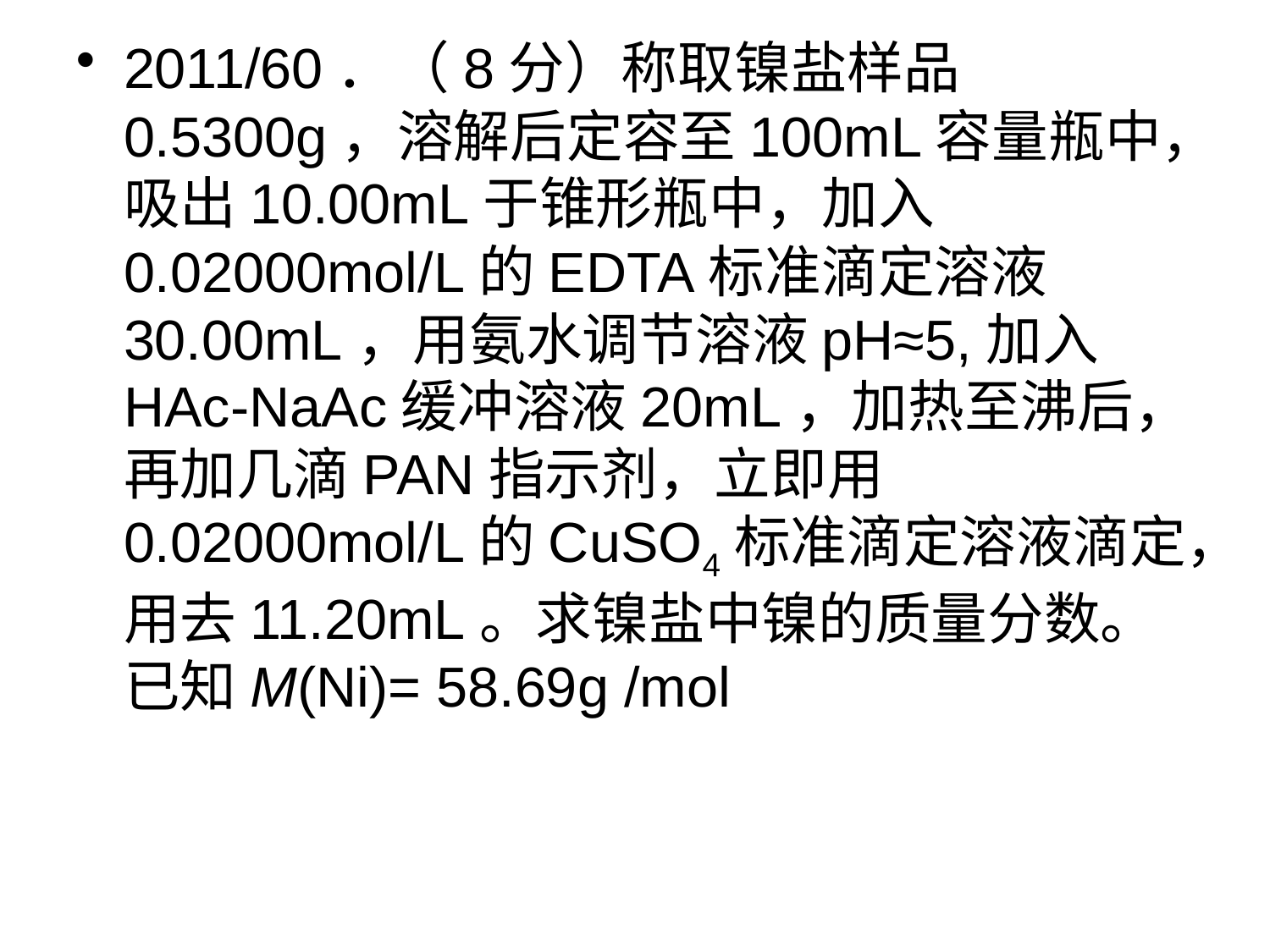

2011/60．（8分）称取镍盐样品0.5300g，溶解后定容至100mL容量瓶中，吸出10.00mL于锥形瓶中，加入0.02000mol/L的EDTA标准滴定溶液30.00mL，用氨水调节溶液pH≈5,加入HAc-NaAc缓冲溶液20mL，加热至沸后，再加几滴PAN指示剂，立即用0.02000mol/L的CuSO4标准滴定溶液滴定，用去11.20mL。求镍盐中镍的质量分数。已知M(Ni)= 58.69g /mol